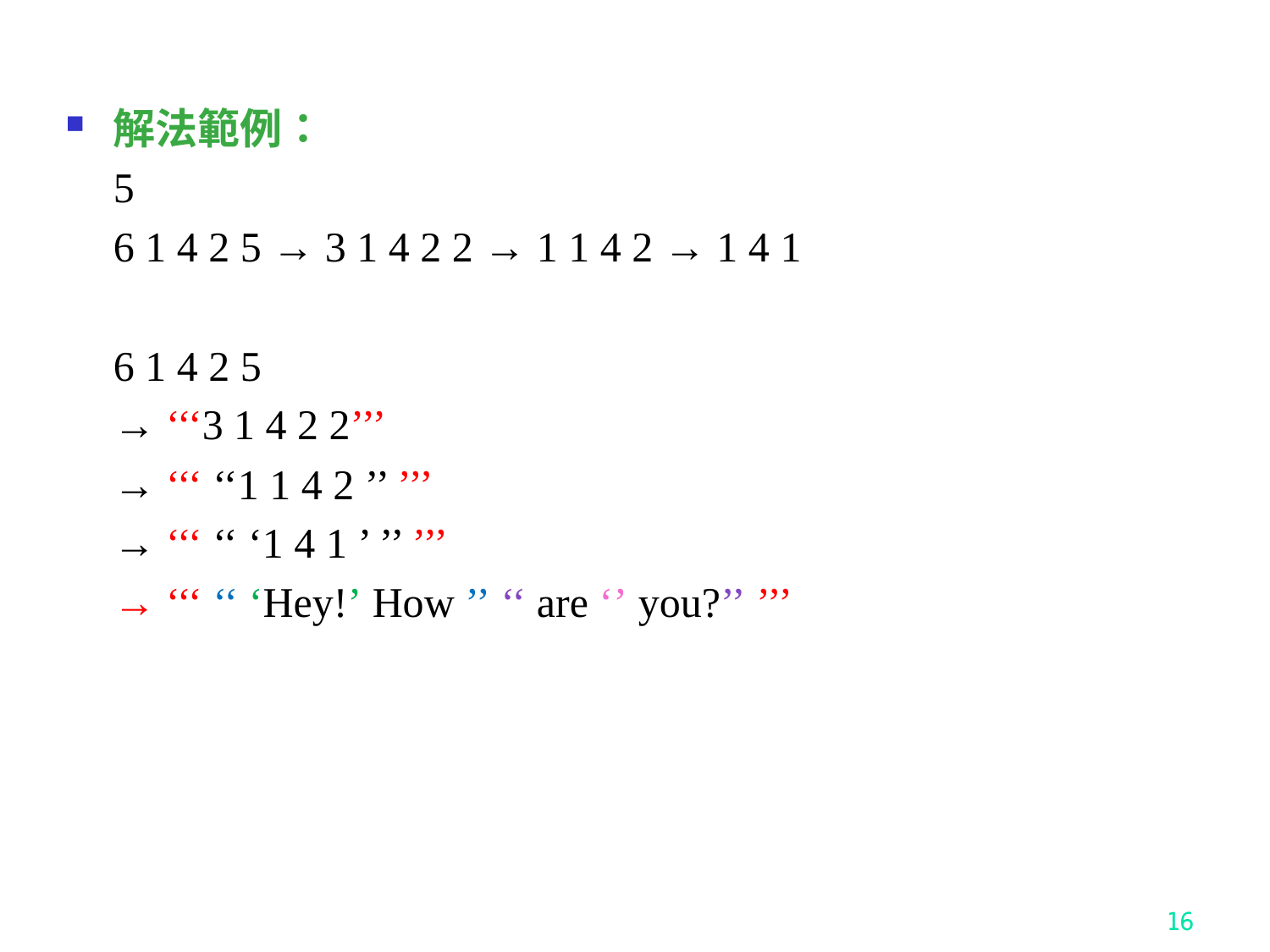

解法範例：
	5
	6 1 4 2 5 → 3 1 4 2 2 → 1 1 4 2 → 1 4 1

	6 1 4 2 5
	→ ‘‘‘3 1 4 2 2’’’
	→ ‘‘‘ ‘‘1 1 4 2 ’’ ’’’
	→ ‘‘‘ ‘‘ ‘1 4 1 ’ ’’ ’’’
	→ ‘‘‘ ‘‘ ‘Hey!’ How ’’ ‘‘ are ‘’ you?’’ ’’’

16